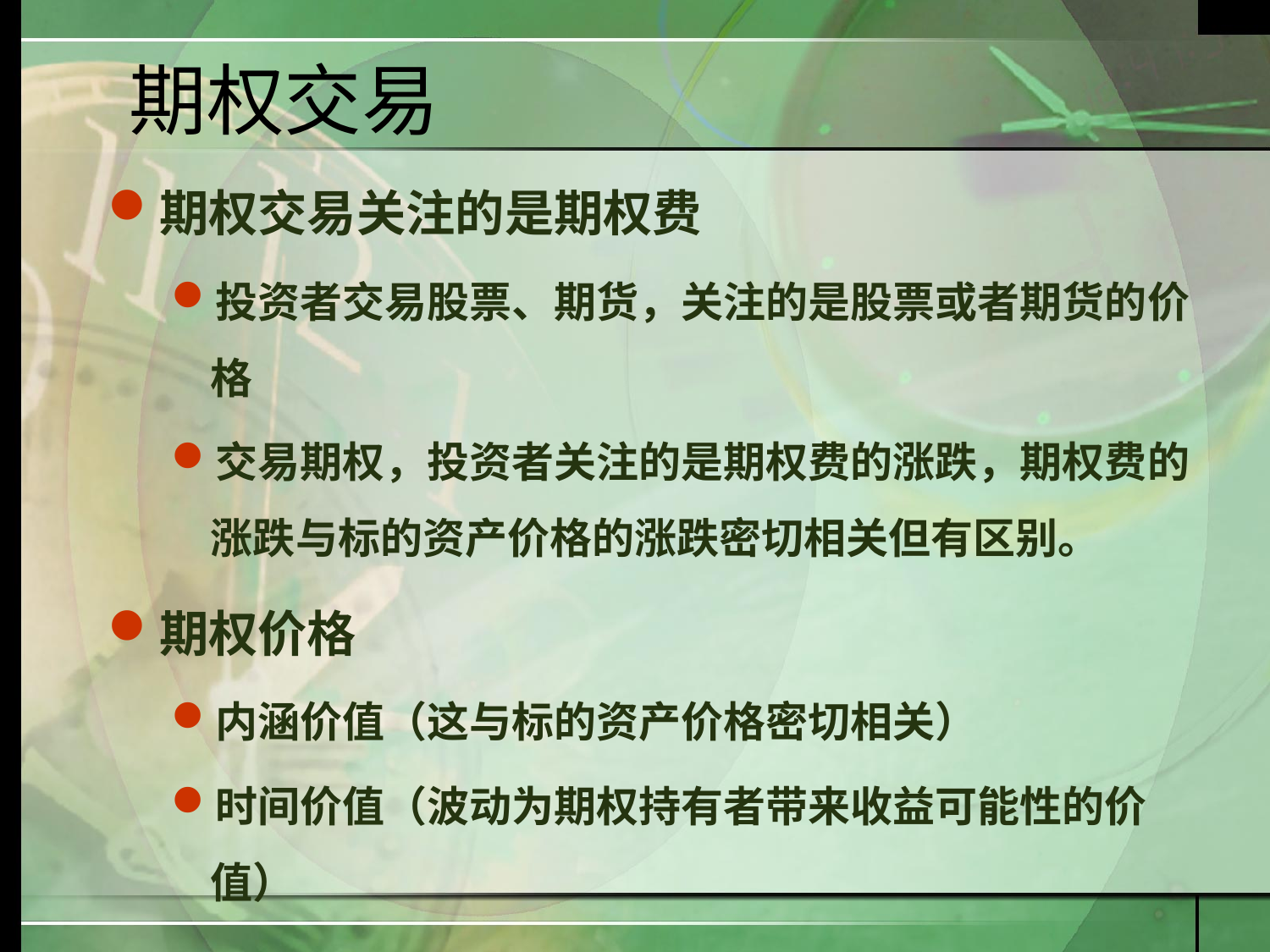

# 期权交易
期权交易关注的是期权费
投资者交易股票、期货，关注的是股票或者期货的价格
交易期权，投资者关注的是期权费的涨跌，期权费的涨跌与标的资产价格的涨跌密切相关但有区别。
期权价格
内涵价值（这与标的资产价格密切相关）
时间价值（波动为期权持有者带来收益可能性的价值）